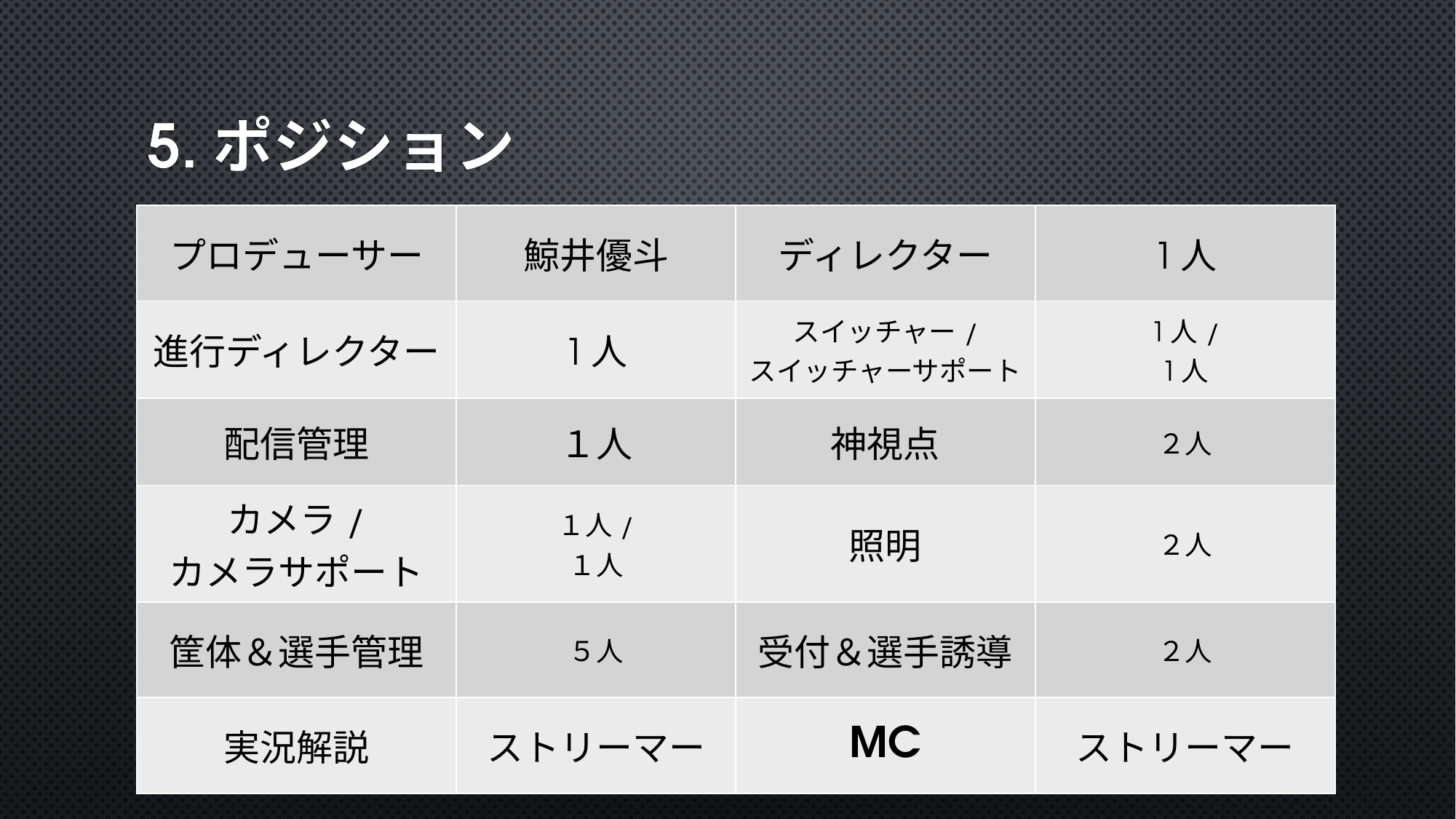

# 5.ポジション
| プロデューサー | 鯨井優斗 | ディレクター | 1人 |
| --- | --- | --- | --- |
| 進行ディレクター | 1人 | スイッチャー/ スイッチャーサポート | 1人/ 1人 |
| 配信管理 | １人 | 神視点 | ２人 |
| カメラ/ カメラサポート | １人/ １人 | 照明 | ２人 |
| 筐体＆選手管理 | ５人 | 受付＆選手誘導 | ２人 |
| 実況解説 | ストリーマー | MC | ストリーマー |